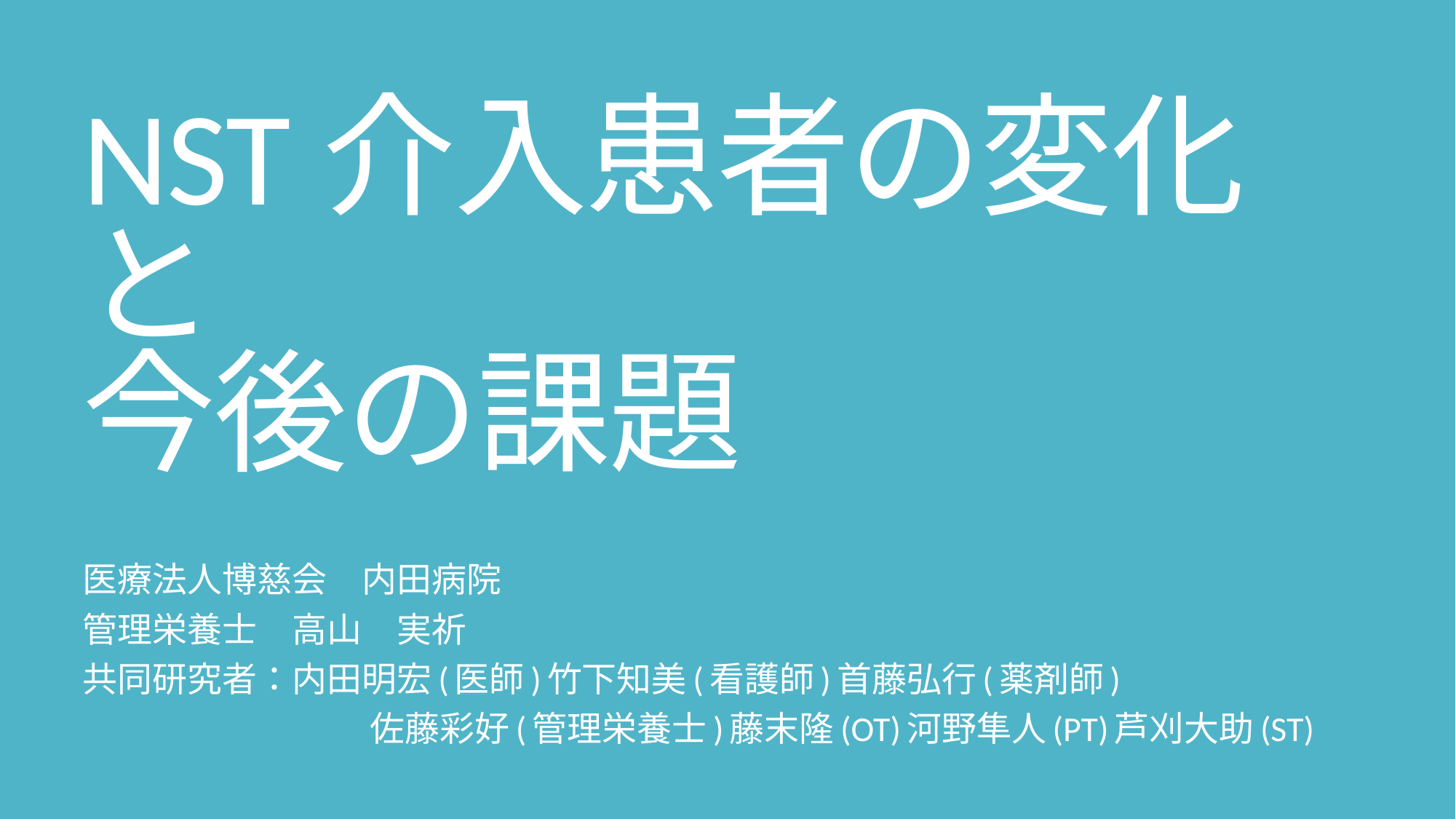

# NST介入患者の変化と 今後の課題

医療法人博慈会　内田病院
管理栄養士　高山　実祈
共同研究者：内田明宏(医師)竹下知美(看護師)首藤弘行(薬剤師)
　　　　　　　　 佐藤彩好(管理栄養士)藤末隆(OT)河野隼人(PT)芦刈大助(ST)